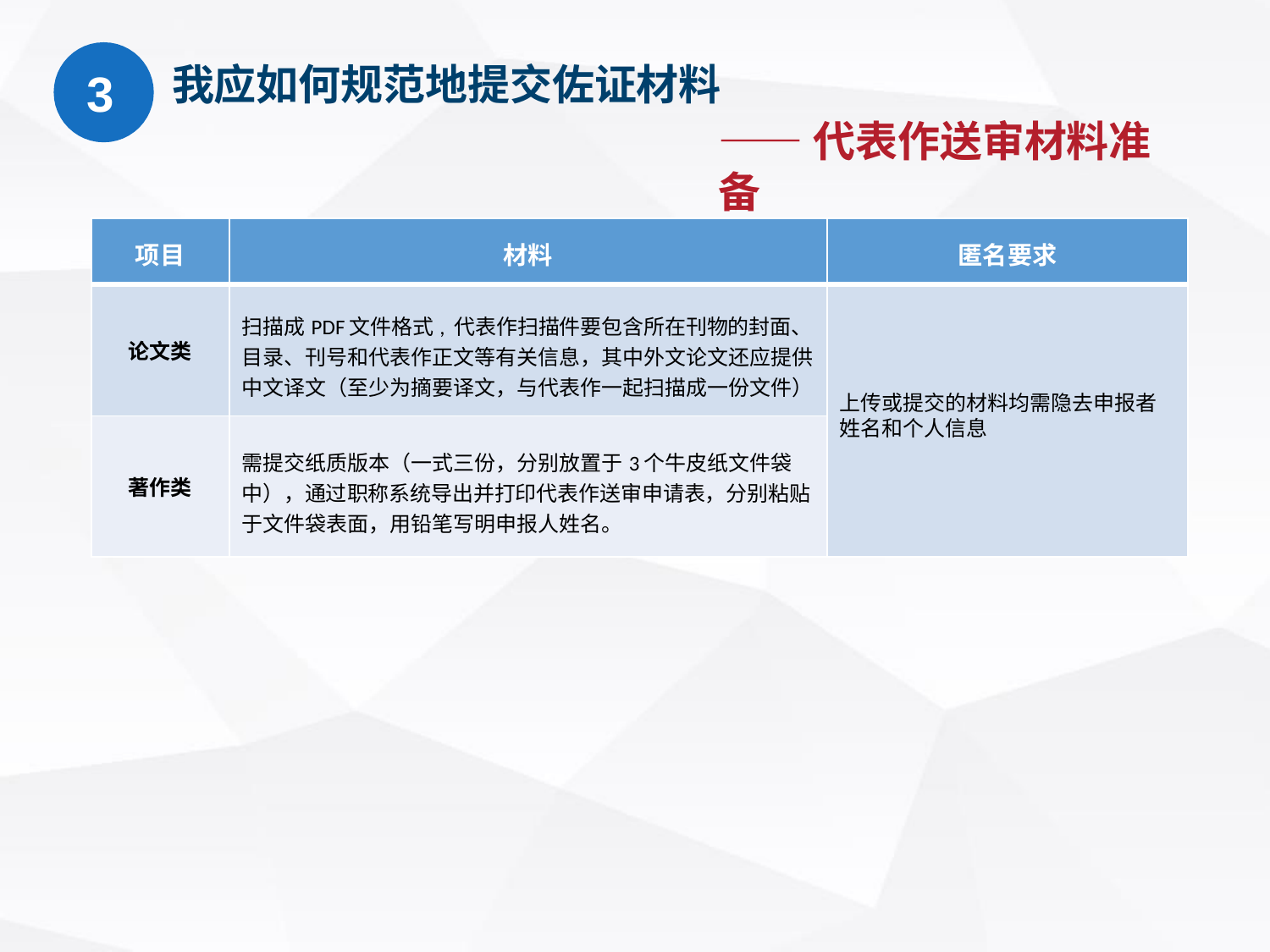

# 我应如何规范地提交佐证材料
——代表作送审材料准备
3
| 项目 | 材料 | 匿名要求 |
| --- | --- | --- |
| 论文类 | 扫描成PDF文件格式, 代表作扫描件要包含所在刊物的封面、 目录、刊号和代表作正文等有关信息，其中外文论文还应提供 中文译文（至少为摘要译文，与代表作一起扫描成一份文件） | 上传或提交的材料均需隐去申报者 姓名和个人信息 |
| 著作类 | 需提交纸质版本（一式三份，分别放置于3个牛皮纸文件袋 中），通过职称系统导出并打印代表作送审申请表，分别粘贴 于文件袋表面，用铅笔写明申报人姓名。 |  |